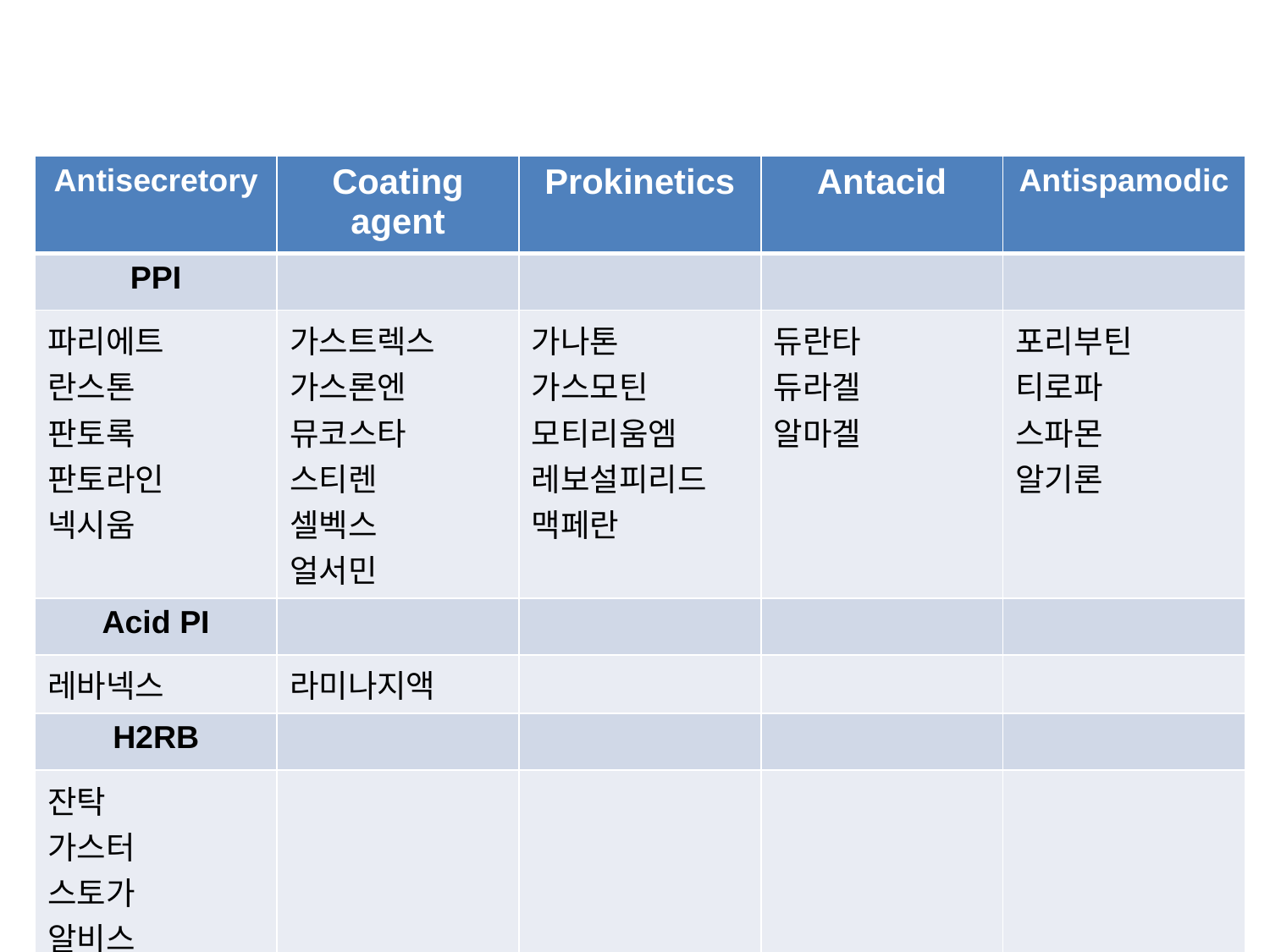

#
| Antisecretory | Coating agent | Prokinetics | Antacid | Antispamodic |
| --- | --- | --- | --- | --- |
| PPI |  |  |  |  |
| 파리에트 란스톤 판토록 판토라인 넥시움 | 가스트렉스 가스론엔 뮤코스타 스티렌 셀벡스 얼서민 | 가나톤 가스모틴 모티리움엠 레보설피리드 맥페란 | 듀란타 듀라겔 알마겔 | 포리부틴 티로파 스파몬 알기론 |
| Acid PI |  |  |  |  |
| 레바넥스 | 라미나지액 |  |  |  |
| H2RB |  |  |  |  |
| 잔탁 가스터 스토가 알비스 |  |  |  |  |
|  |  |  |  |  |